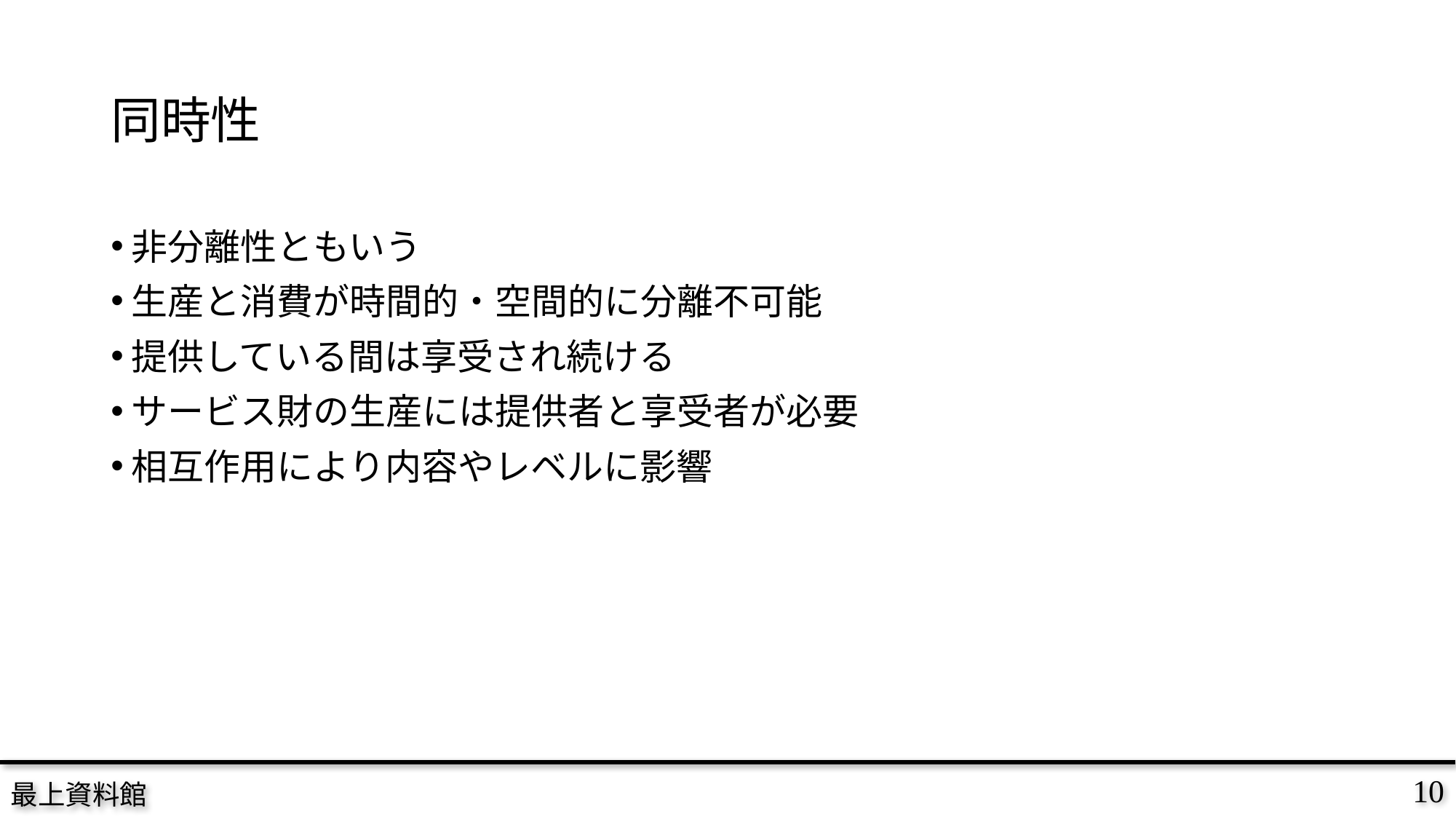

# 同時性
非分離性ともいう
生産と消費が時間的・空間的に分離不可能
提供している間は享受され続ける
サービス財の生産には提供者と享受者が必要
相互作用により内容やレベルに影響